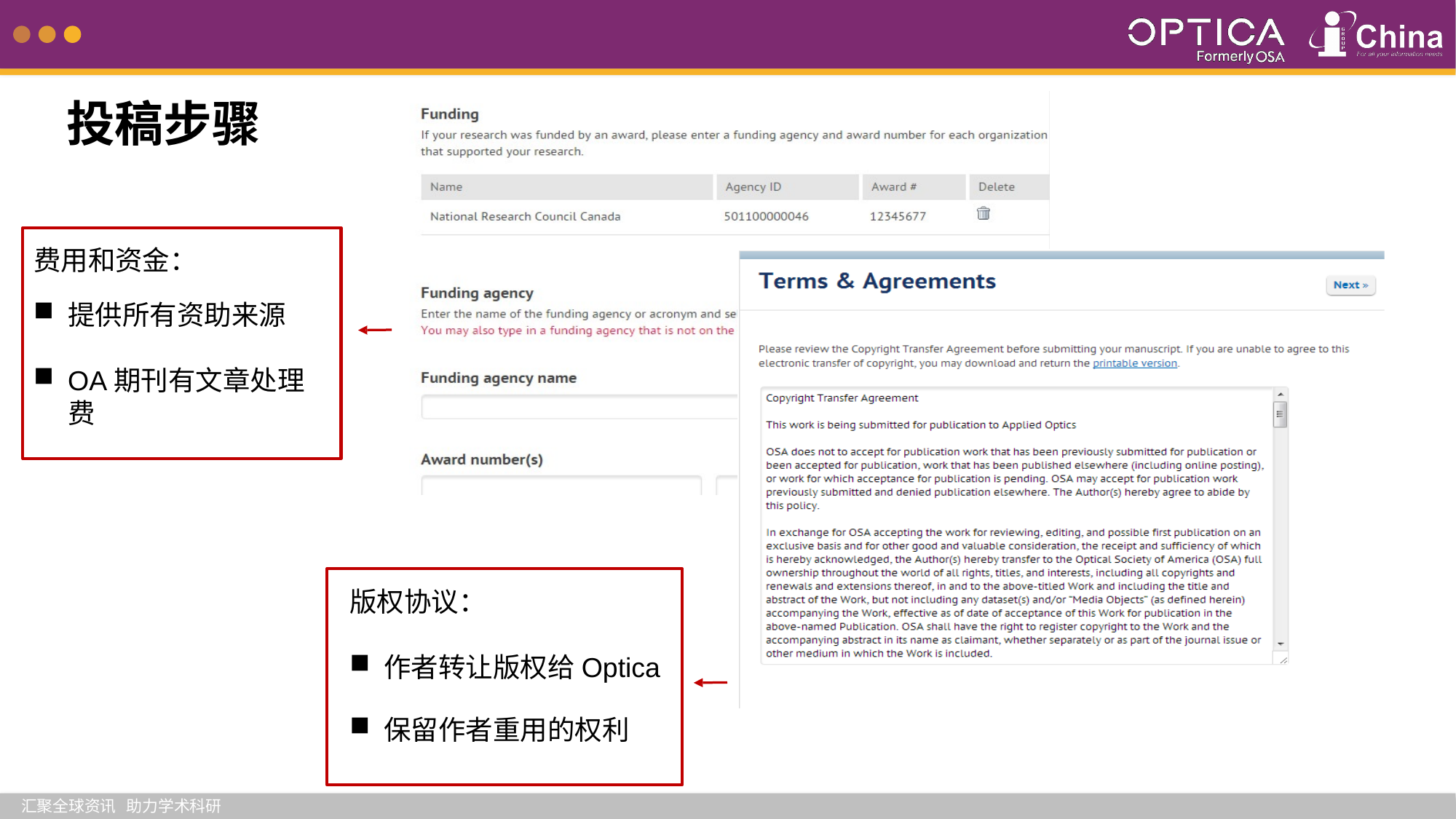

投稿步骤

费用和资金：

提供所有资助来源
OA期刊有文章处理费

版权协议：
作者转让版权给Optica

保留作者重用的权利